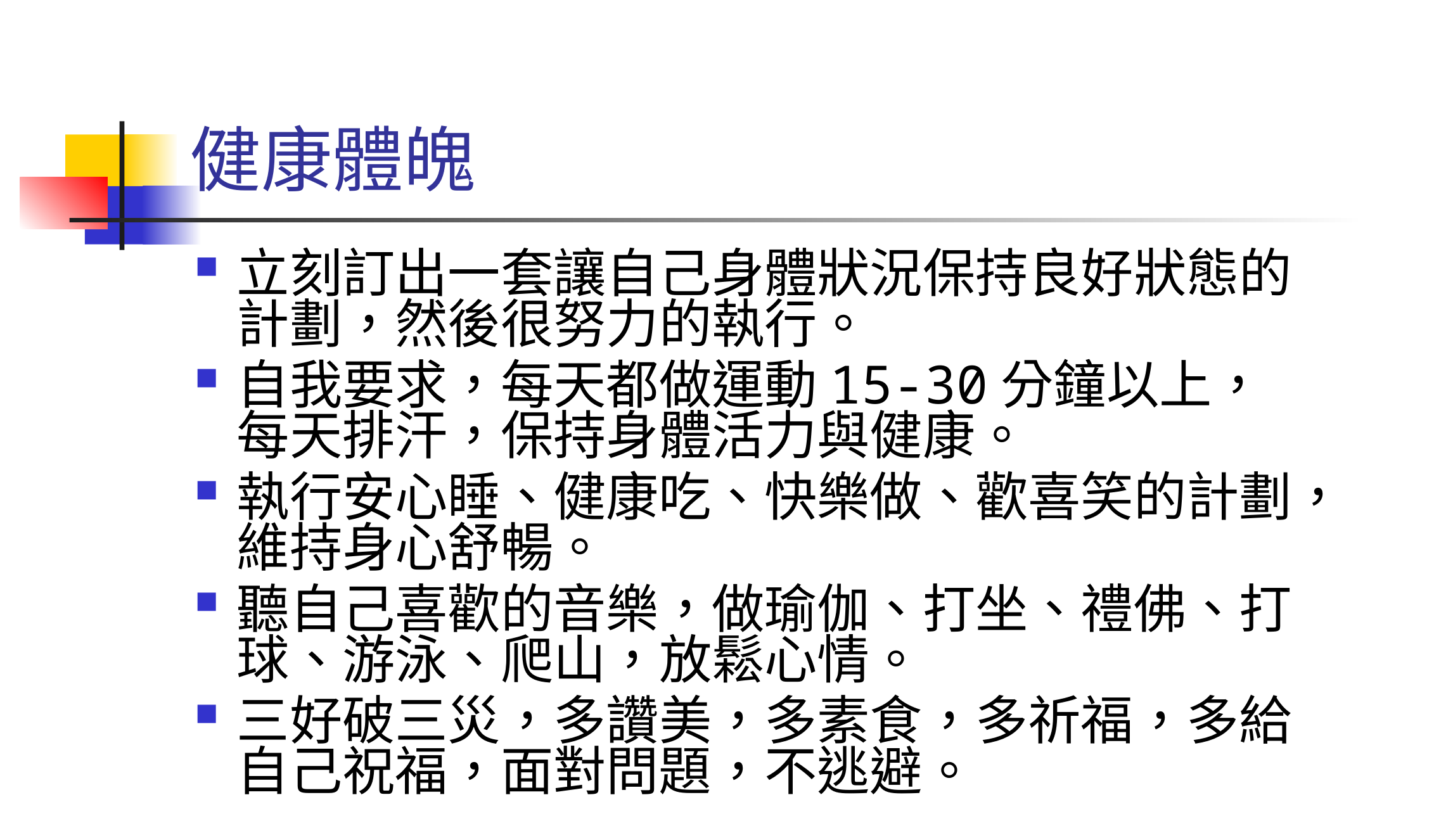

# 健康體魄
立刻訂出一套讓自己身體狀況保持良好狀態的計劃，然後很努力的執行。
自我要求，每天都做運動15-30分鐘以上，每天排汗，保持身體活力與健康。
執行安心睡、健康吃、快樂做、歡喜笑的計劃，維持身心舒暢。
聽自己喜歡的音樂，做瑜伽、打坐、禮佛、打球、游泳、爬山，放鬆心情。
三好破三災，多讚美，多素食，多祈福，多給自己祝福，面對問題，不逃避。